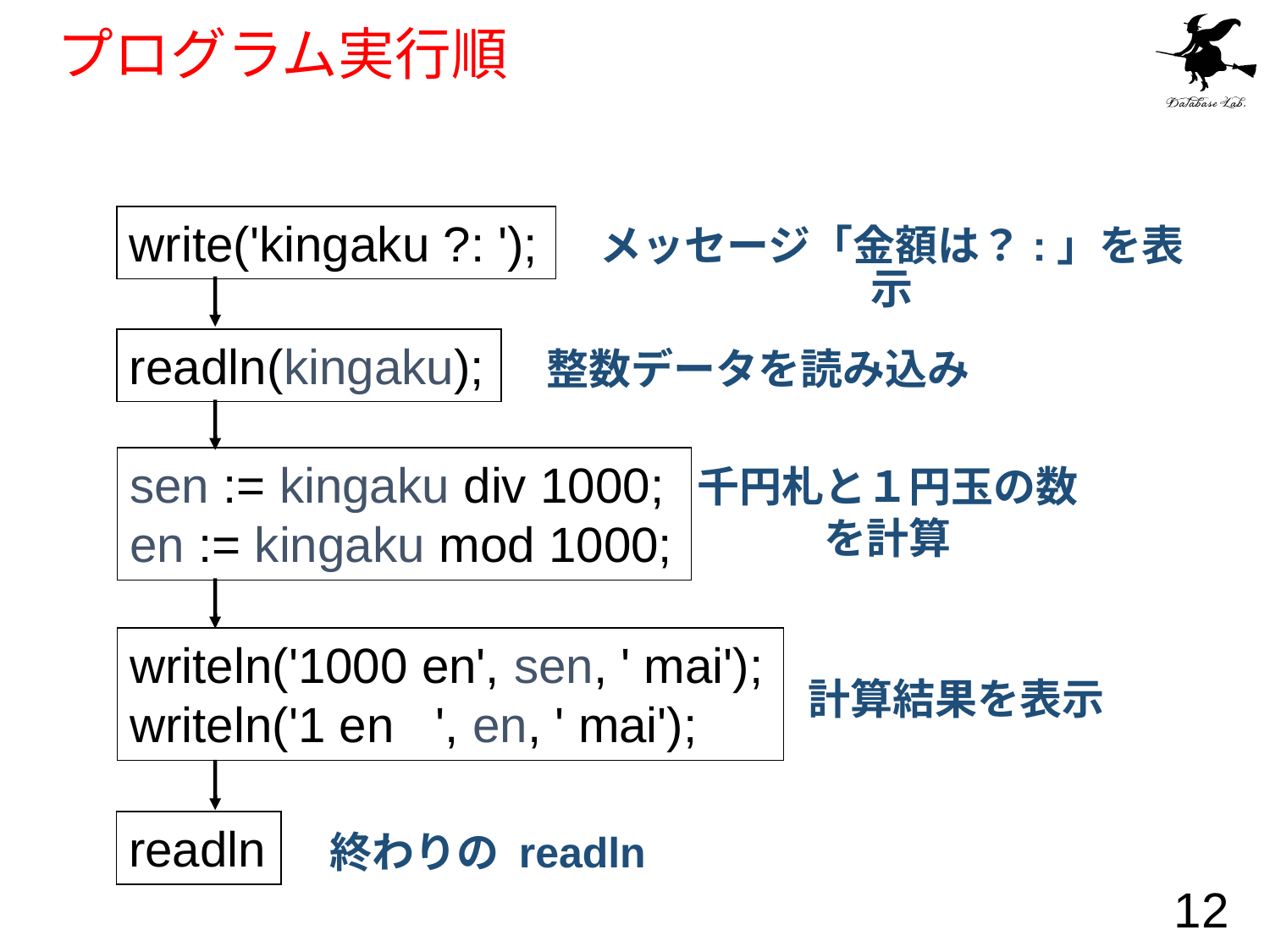

# プログラム実行順
write('kingaku ?: ');
メッセージ「金額は？:」を表示

readln(kingaku);
整数データを読み込み

sen := kingaku div 1000;
en := kingaku mod 1000;
千円札と１円玉の数
を計算

writeln('1000 en', sen, ' mai');
writeln('1 en   ', en, ' mai');
計算結果を表示

readln
終わりの readln
12